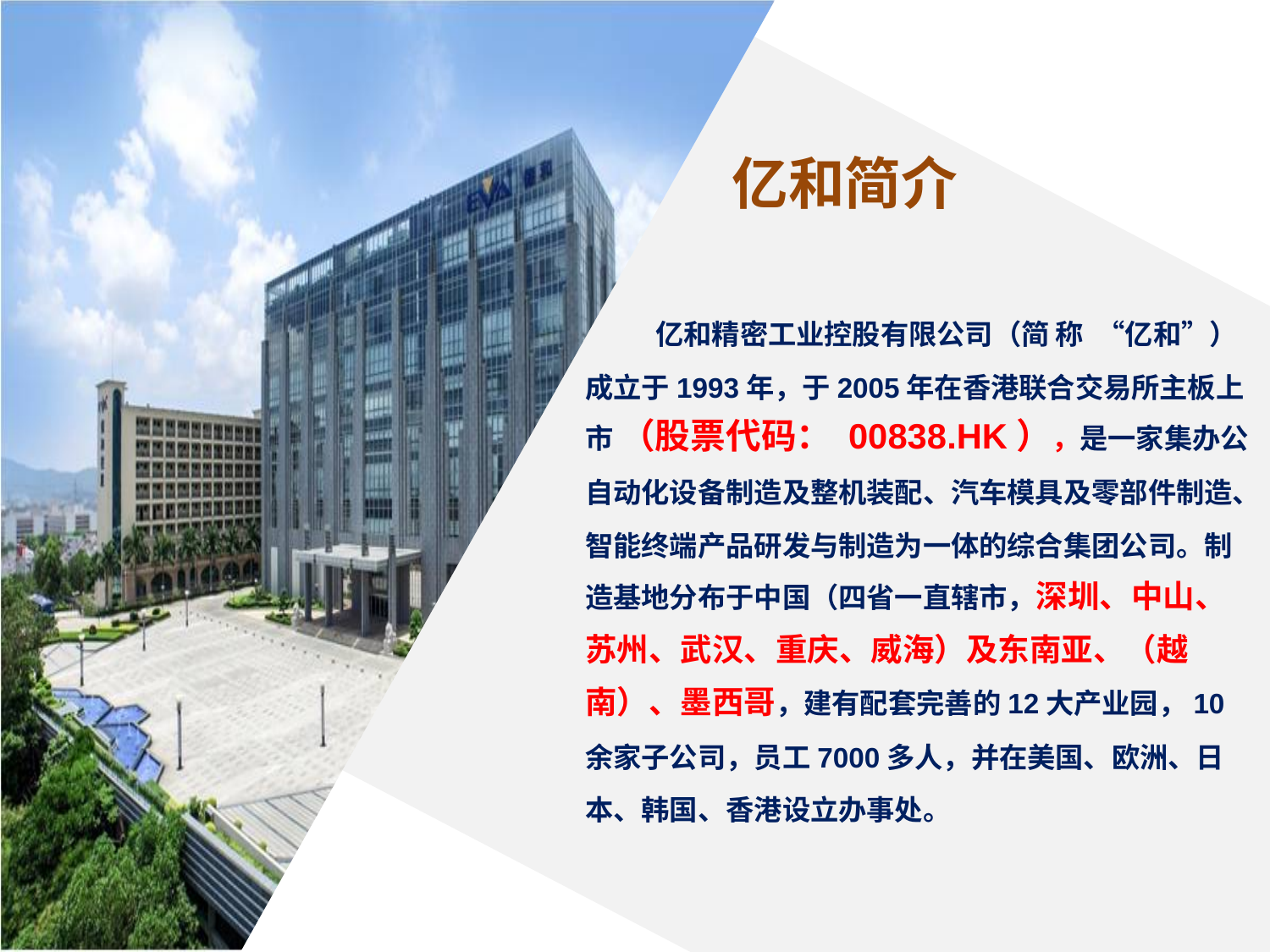

亿和简介

          亿和精密工业控股有限公司（简 称  “亿和”）成立于1993年，于2005年在香港联合交易所主板上市 （股票代码： 00838.HK），是一家集办公自动化设备制造及整机装配、汽车模具及零部件制造、智能终端产品研发与制造为一体的综合集团公司。制造基地分布于中国（四省一直辖市，深圳、中山、苏州、武汉、重庆、威海）及东南亚、（越南）、墨西哥，建有配套完善的12大产业园，10余家子公司，员工7000多人，并在美国、欧洲、日本、韩国、香港设立办事处。